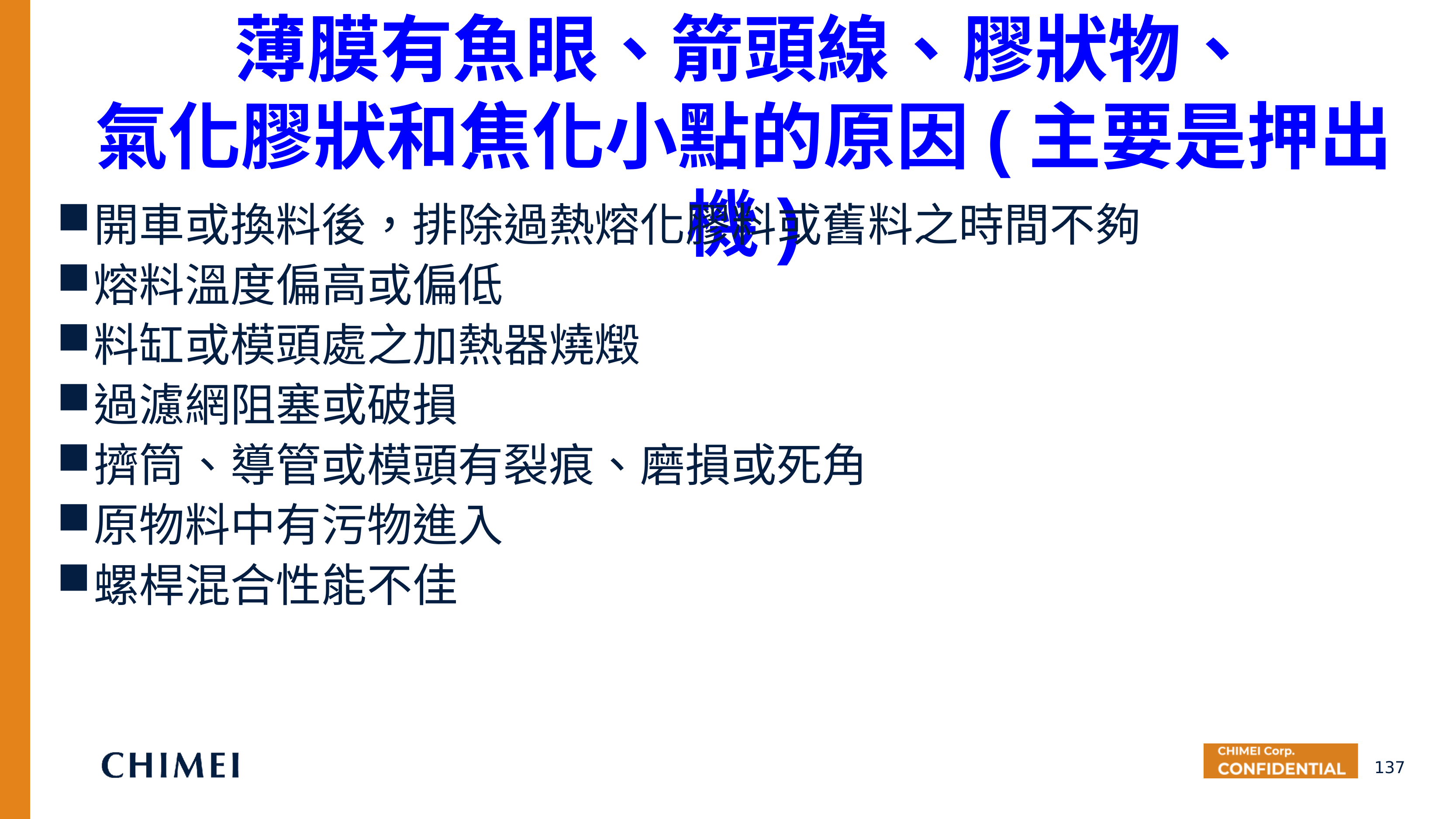

薄膜有魚眼、箭頭線、膠狀物、
氣化膠狀和焦化小點的原因(主要是押出機)
開車或換料後，排除過熱熔化膠料或舊料之時間不夠
熔料溫度偏高或偏低
料缸或模頭處之加熱器燒燬
過濾網阻塞或破損
擠筒、導管或模頭有裂痕、磨損或死角
原物料中有污物進入
螺桿混合性能不佳
137